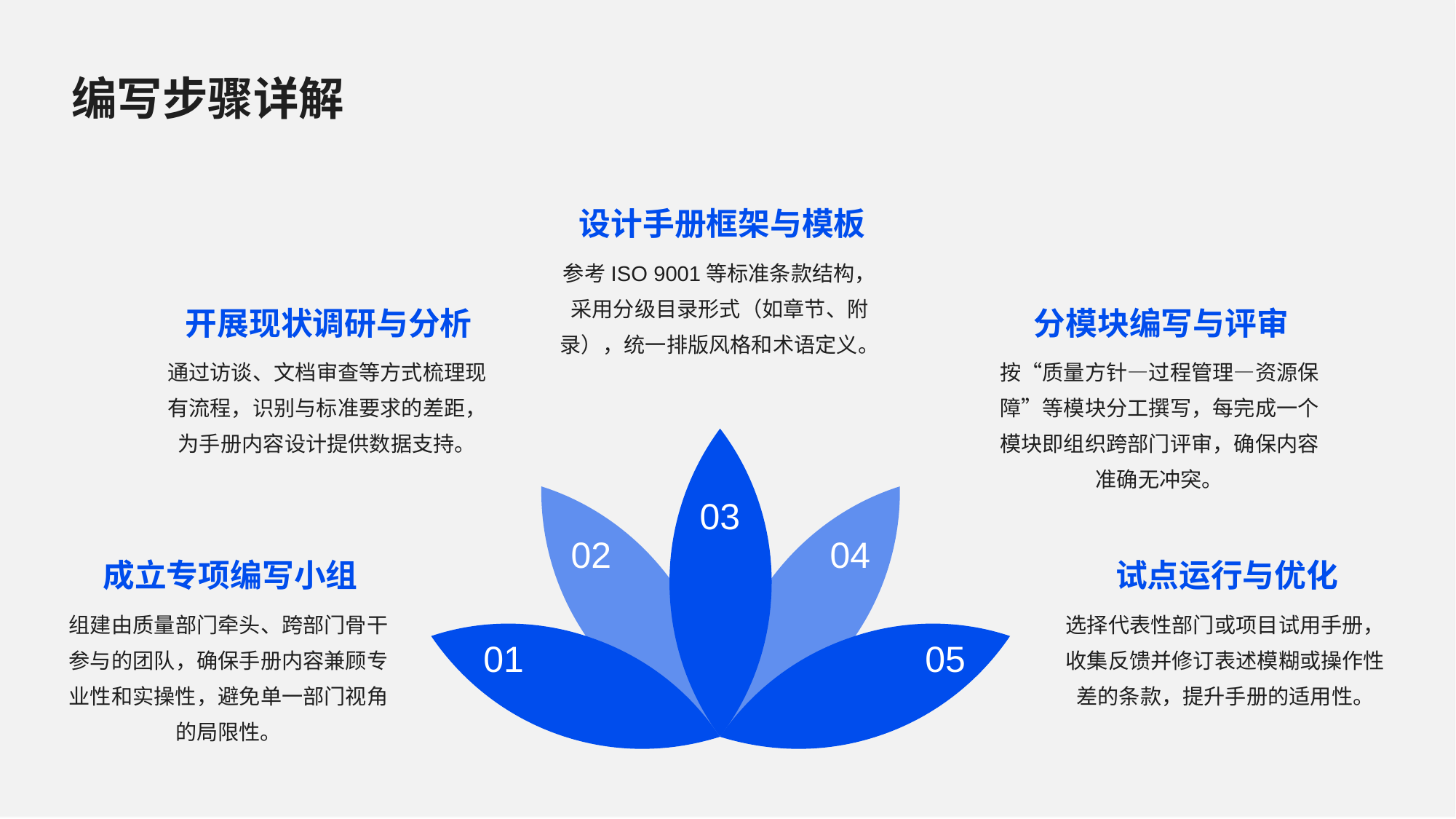

编写步骤详解
设计手册框架与模板
参考ISO 9001等标准条款结构，采用分级目录形式（如章节、附录），统一排版风格和术语定义。
开展现状调研与分析
分模块编写与评审
通过访谈、文档审查等方式梳理现有流程，识别与标准要求的差距，为手册内容设计提供数据支持。
按“质量方针—过程管理—资源保障”等模块分工撰写，每完成一个模块即组织跨部门评审，确保内容准确无冲突。

03

02
04
成立专项编写小组
试点运行与优化
组建由质量部门牵头、跨部门骨干参与的团队，确保手册内容兼顾专业性和实操性，避免单一部门视角的局限性。
选择代表性部门或项目试用手册，收集反馈并修订表述模糊或操作性差的条款，提升手册的适用性。

01
05